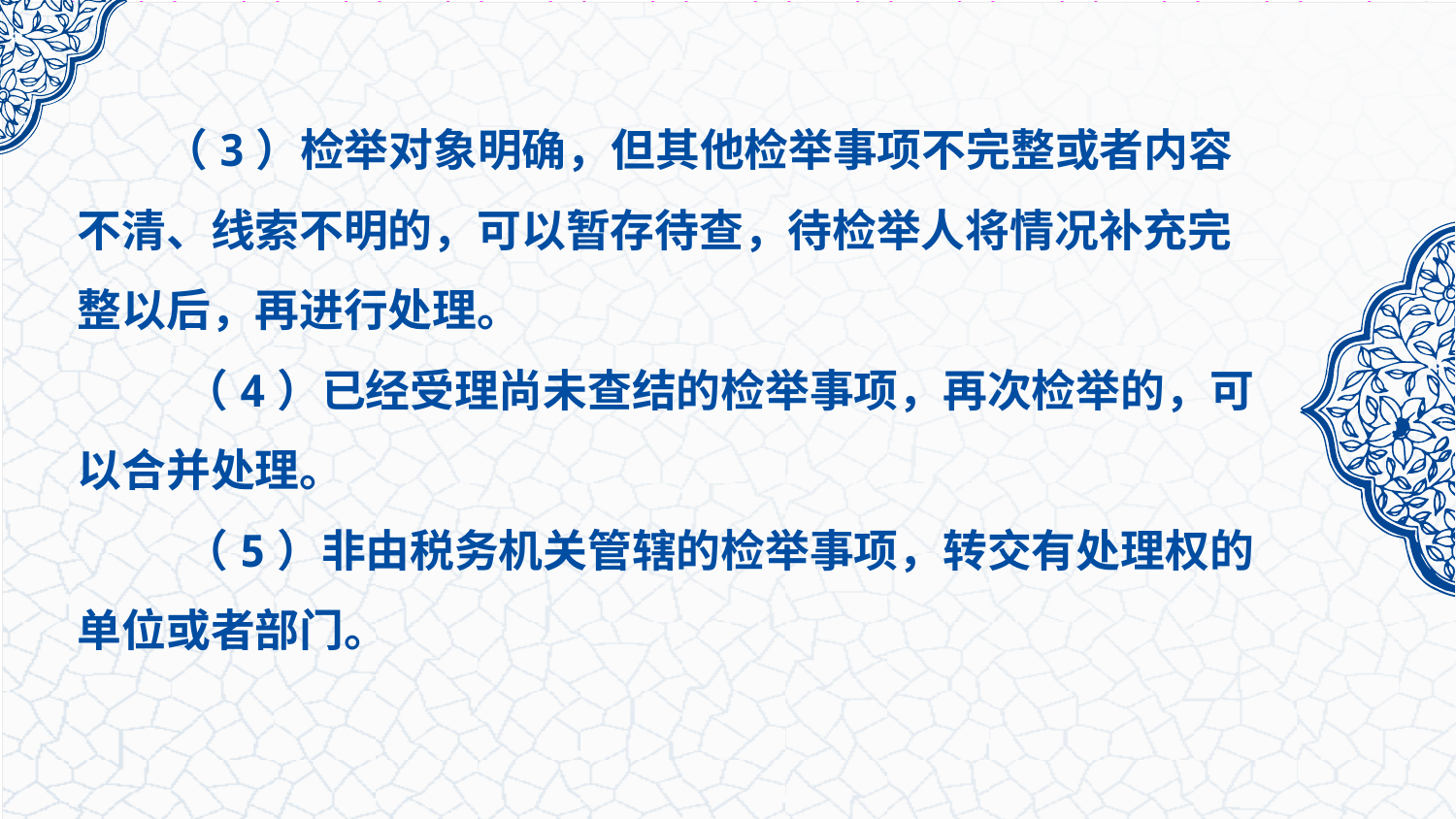

（3）检举对象明确，但其他检举事项不完整或者内容不清、线索不明的，可以暂存待查，待检举人将情况补充完整以后，再进行处理。
 （4）已经受理尚未查结的检举事项，再次检举的，可以合并处理。
 （5）非由税务机关管辖的检举事项，转交有处理权的单位或者部门。